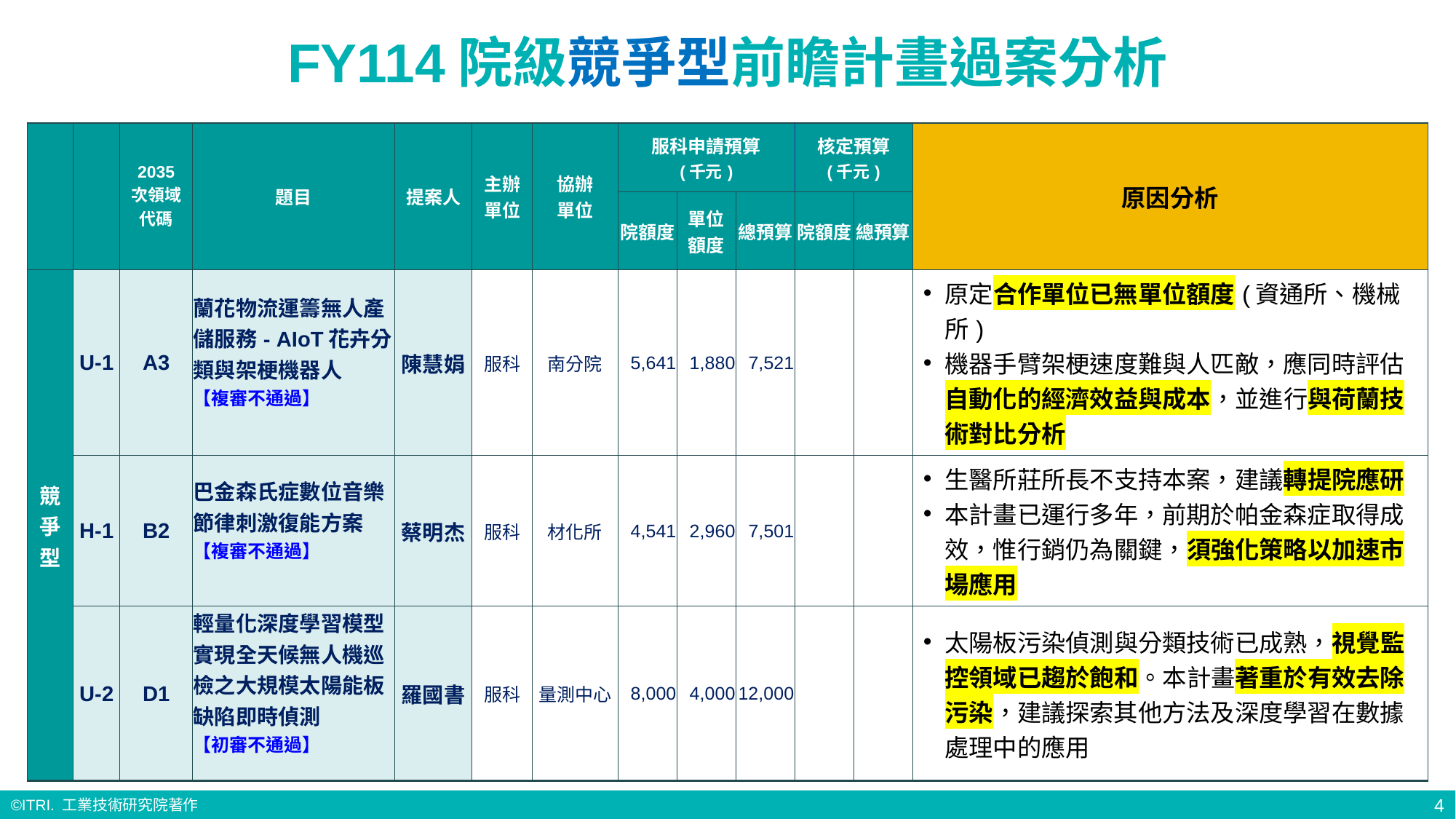

# FY114院級競爭型前瞻計畫過案分析
|  |  | 2035 次領域代碼 | 題目 | 提案人 | 主辦單位 | 協辦 單位 | 服科申請預算 (千元) |  |  | 核定預算 (千元) |  | 原因分析 |
| --- | --- | --- | --- | --- | --- | --- | --- | --- | --- | --- | --- | --- |
|  |  |  |  |  |  |  | 院額度 | 單位 額度 | 總預算 | 院額度 | 總預算 |  |
| 競 爭 型 | U-1 | A3 | 蘭花物流運籌無人產儲服務- AIoT花卉分類與架梗機器人 【複審不通過】 | 陳慧娟 | 服科 | 南分院 | 5,641 | 1,880 | 7,521 |  |  | 原定合作單位已無單位額度(資通所、機械所) 機器手臂架梗速度難與人匹敵，應同時評估自動化的經濟效益與成本，並進行與荷蘭技術對比分析 |
|  | H-1 | B2 | 巴金森氏症數位音樂節律刺激復能方案 【複審不通過】 | 蔡明杰 | 服科 | 材化所 | 4,541 | 2,960 | 7,501 |  |  | 生醫所莊所長不支持本案，建議轉提院應研 本計畫已運行多年，前期於帕金森症取得成效，惟行銷仍為關鍵，須強化策略以加速市場應用 |
|  | U-2 | D1 | 輕量化深度學習模型實現全天候無人機巡檢之大規模太陽能板缺陷即時偵測 【初審不通過】 | 羅國書 | 服科 | 量測中心 | 8,000 | 4,000 | 12,000 |  |  | 太陽板污染偵測與分類技術已成熟，視覺監控領域已趨於飽和。本計畫著重於有效去除污染，建議探索其他方法及深度學習在數據處理中的應用 |
4